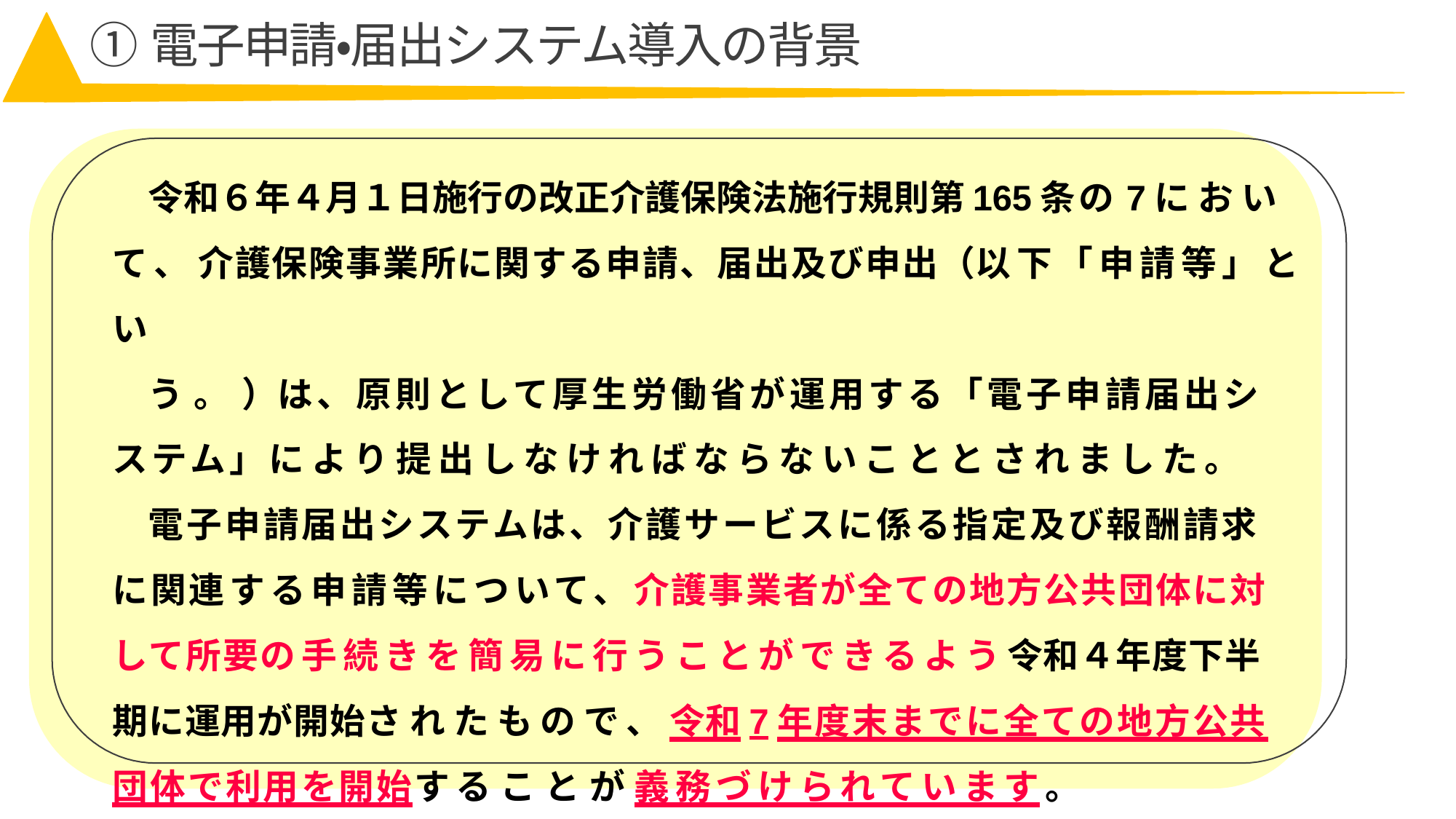

# ①電子申請・届出システム導入の背景

令和６年４月１日施行の改正介護保険法施行規則第165条の7において、介護保険事業所に関する申請、届出及び申出（以下「申請等」とい
う。）は、原則として厚生労働省が運用する「電子申請届出システム」により提出しなければならないこととされました。
電子申請届出システムは、介護サービスに係る指定及び報酬請求に関連する申請等について、介護事業者が全ての地方公共団体に対して所要の手続きを簡易に行うことができるよう令和４年度下半期に運用が開始されたもので、令和7年度末までに全ての地方公共団体で利用を開始することが義務づけられています。